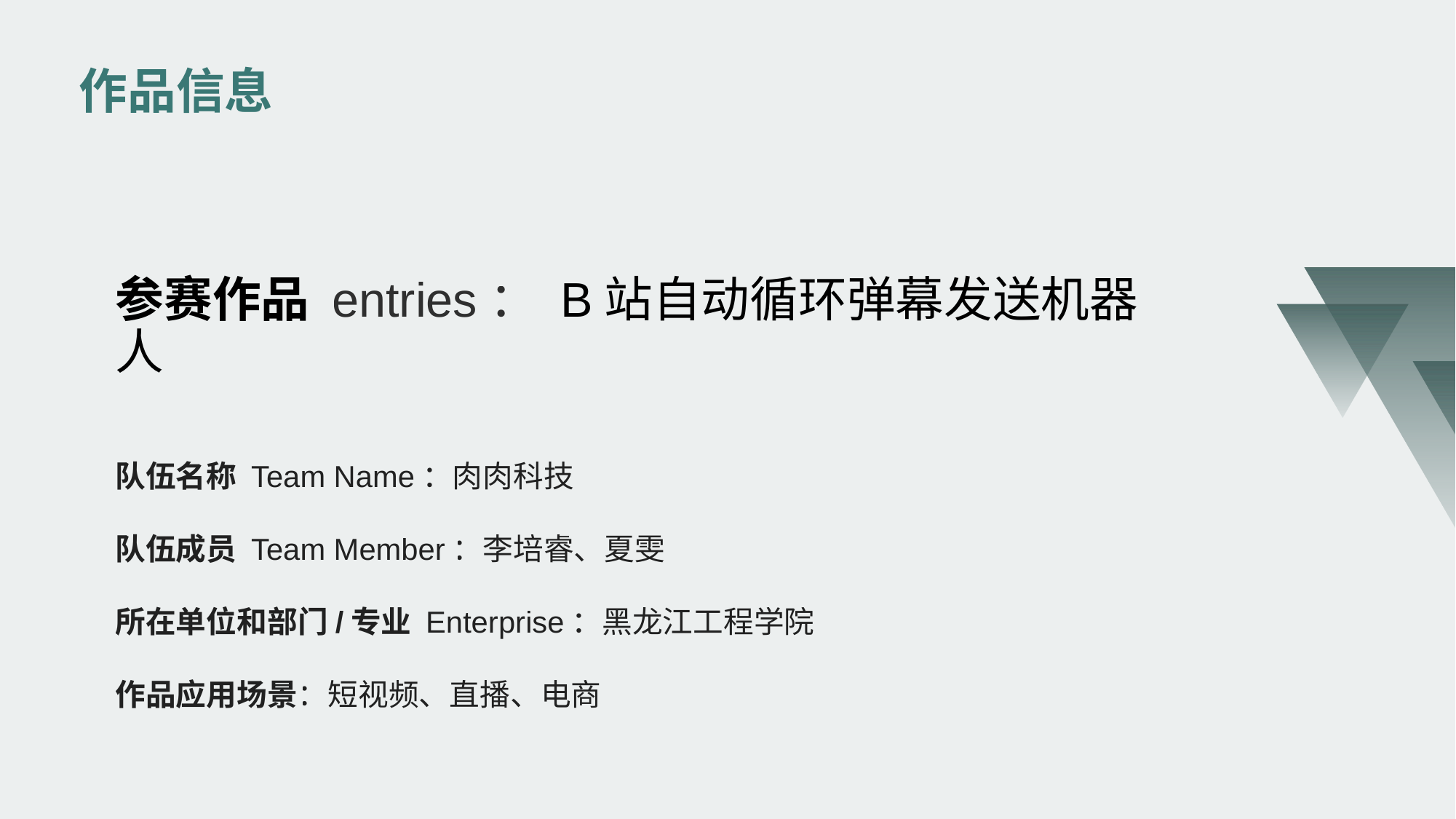

作品信息
参赛作品 entries： B站自动循环弹幕发送机器人
队伍名称 Team Name：肉肉科技
队伍成员 Team Member：李培睿、夏雯
所在单位和部门/专业 Enterprise：黑龙江工程学院
作品应用场景：短视频、直播、电商